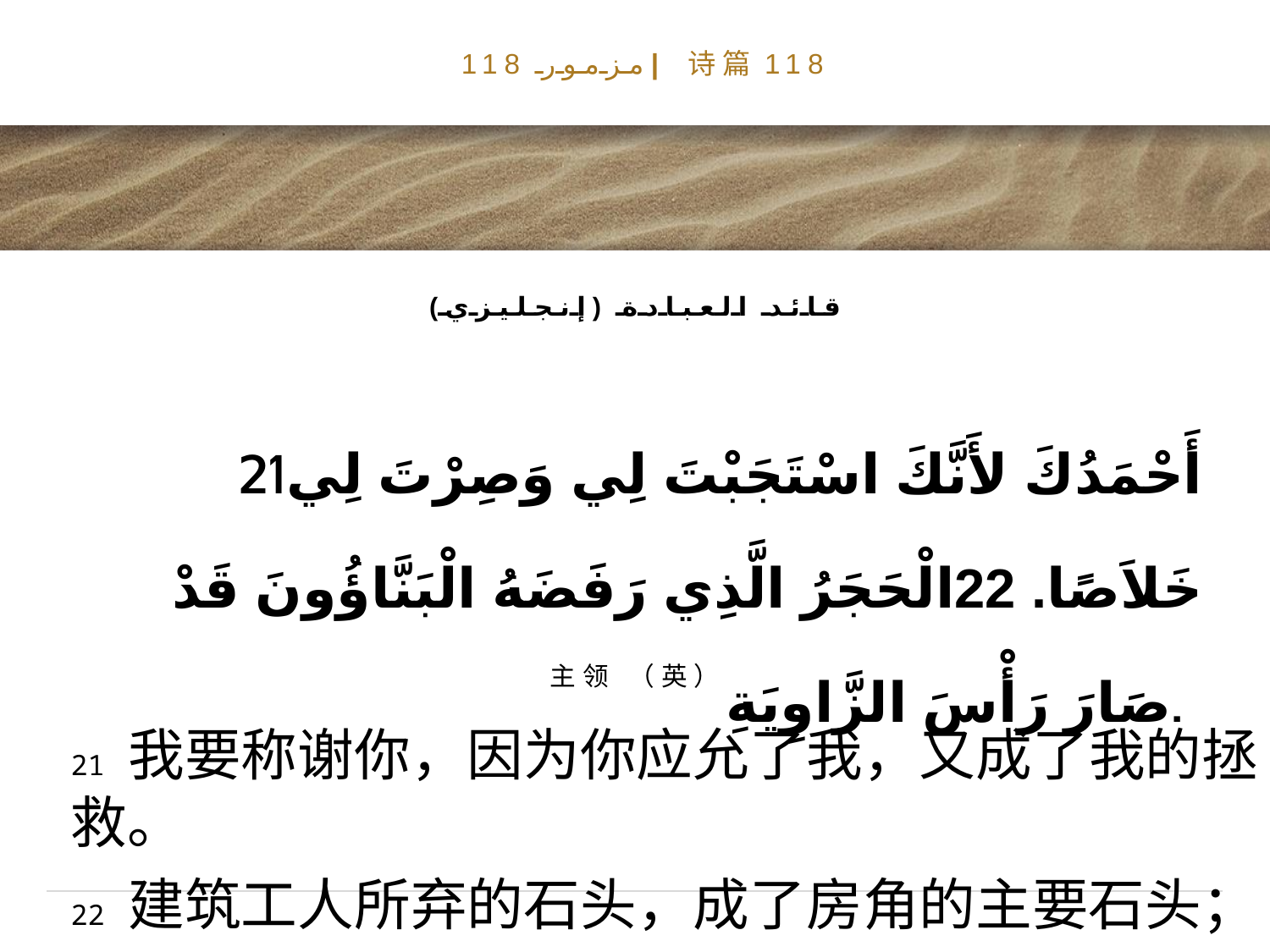

# مزمور 118| 诗篇118
قائد العبادة (إنجليزي)
21أَحْمَدُكَ لأَنَّكَ اسْتَجَبْتَ لِي وَصِرْتَ لِي خَلاَصًا. 22الْحَجَرُ الَّذِي رَفَضَهُ الْبَنَّاؤُونَ قَدْ صَارَ رَأْسَ الزَّاوِيَةِ.
主领 （英）
21 我要称谢你，因为你应允了我，又成了我的拯救。
22 建筑工人所弃的石头，成了房角的主要石头；